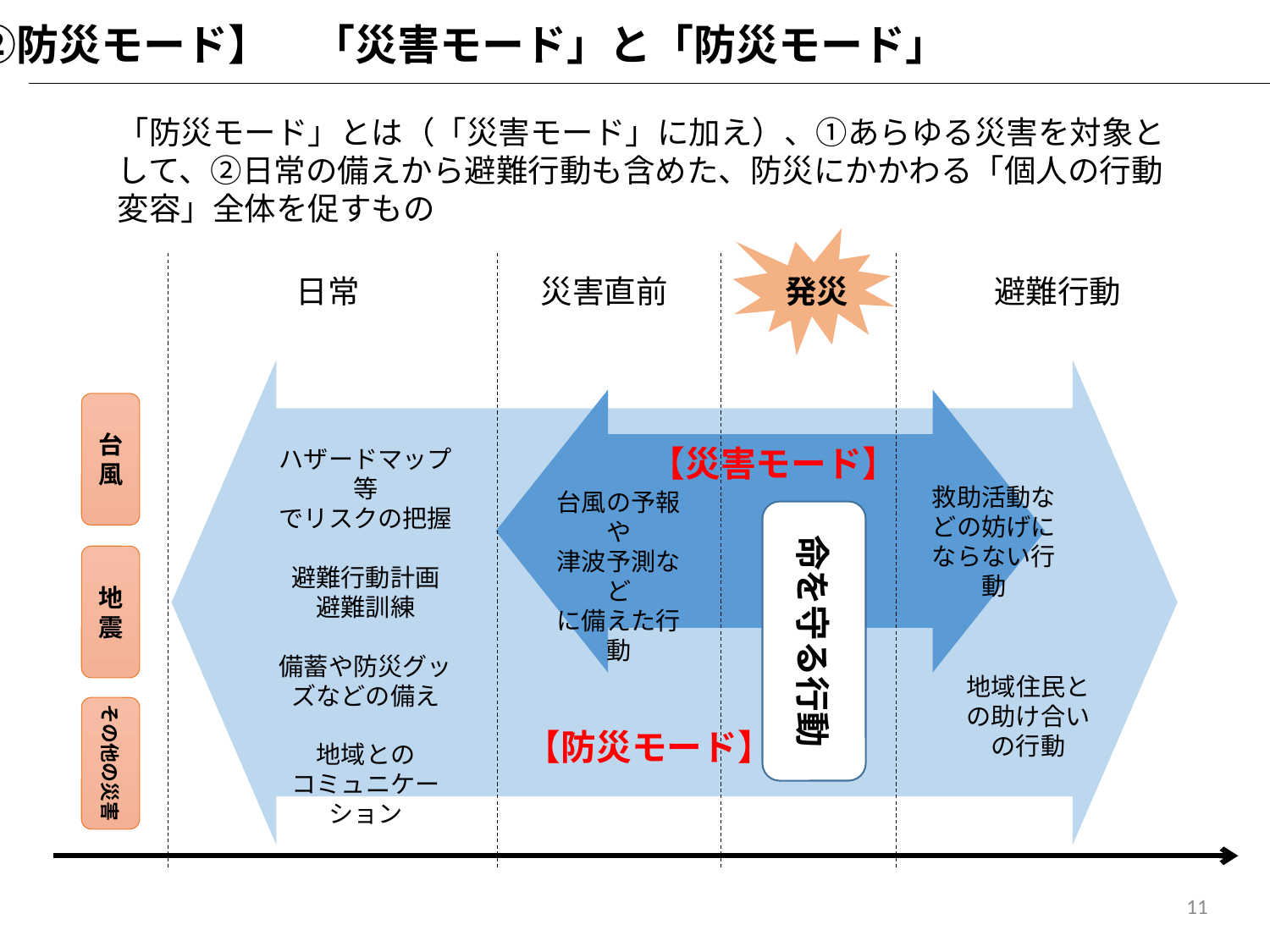

【②防災モード】　「災害モード」と「防災モード」
「防災モード」とは（「災害モード」に加え）、①あらゆる災害を対象として、②日常の備えから避難行動も含めた、防災にかかわる「個人の行動変容」全体を促すもの

日常
災害直前
発災
避難行動

台風
【災害モード】
ハザードマップ等
でリスクの把握

避難行動計画
避難訓練

備蓄や防災グッズなどの備え

地域との
コミュニケーション
救助活動などの妨げにならない行動
台風の予報や
津波予測など
に備えた行動
命を守る行動
地震
地域住民との助け合いの行動
その他の災害
【防災モード】
11